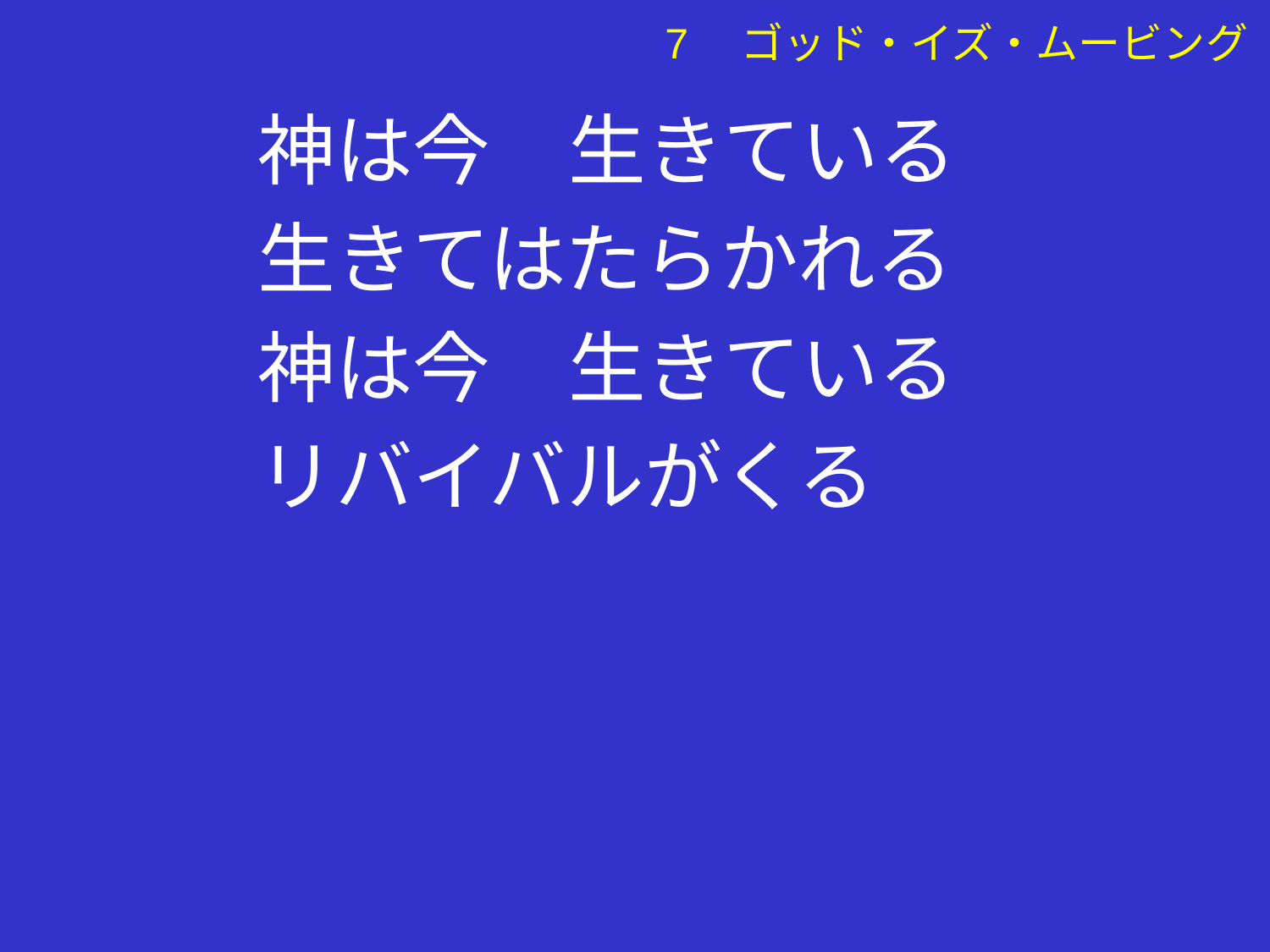

神は今　生きている
　　生きてはたらかれる
　　神は今　生きている
　　リバイバルがくる
# 7　ゴッド・イズ・ムービング